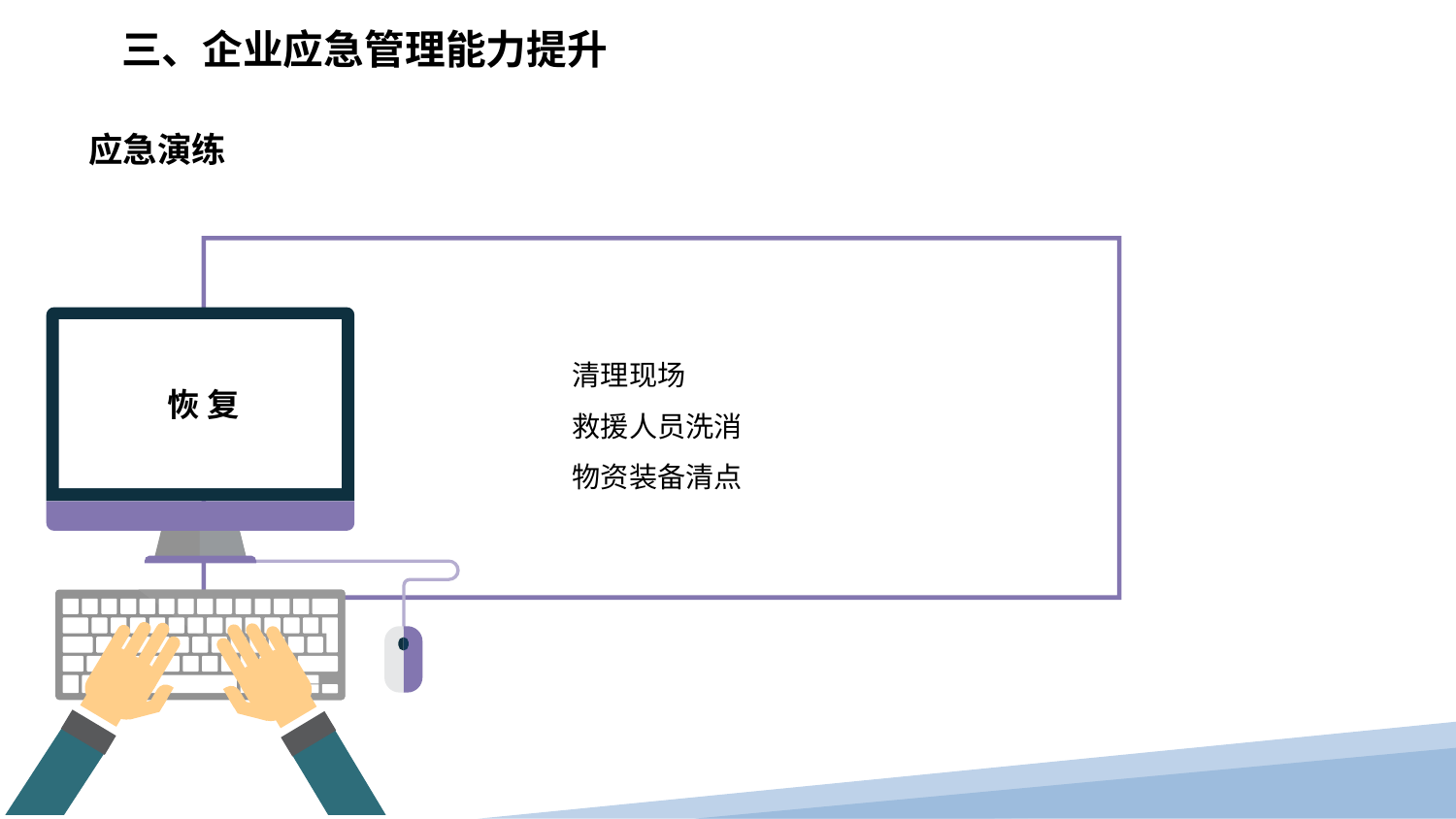

三、企业应急管理能力提升
应急演练

清理现场
救援人员洗消
物资装备清点
恢 复